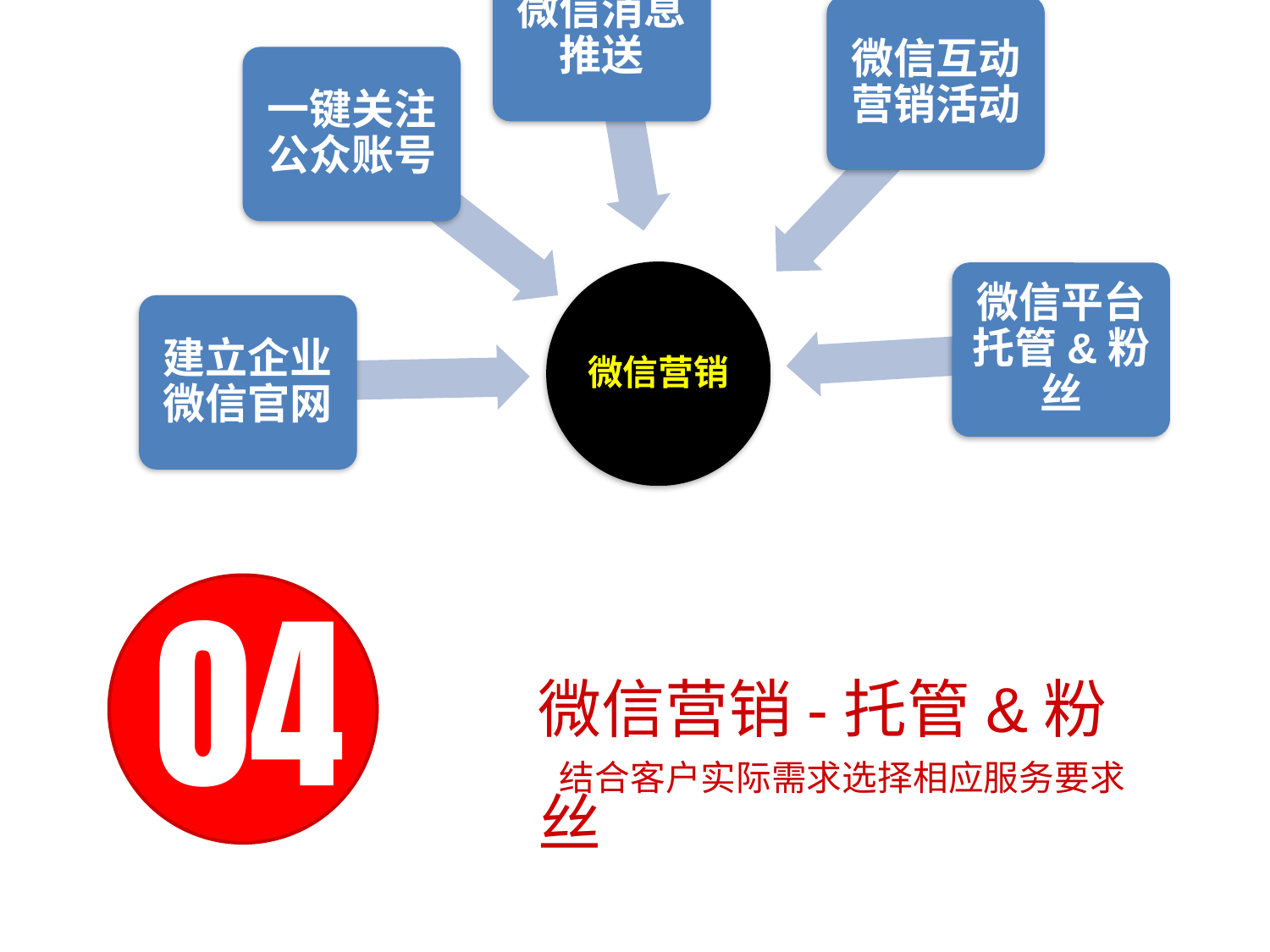

微信营销
建立企业微信官网
一键关注公众账号
微信消息推送
微信互动营销活动
微信平台托管&粉丝

04
微信营销-托管&粉丝
结合客户实际需求选择相应服务要求